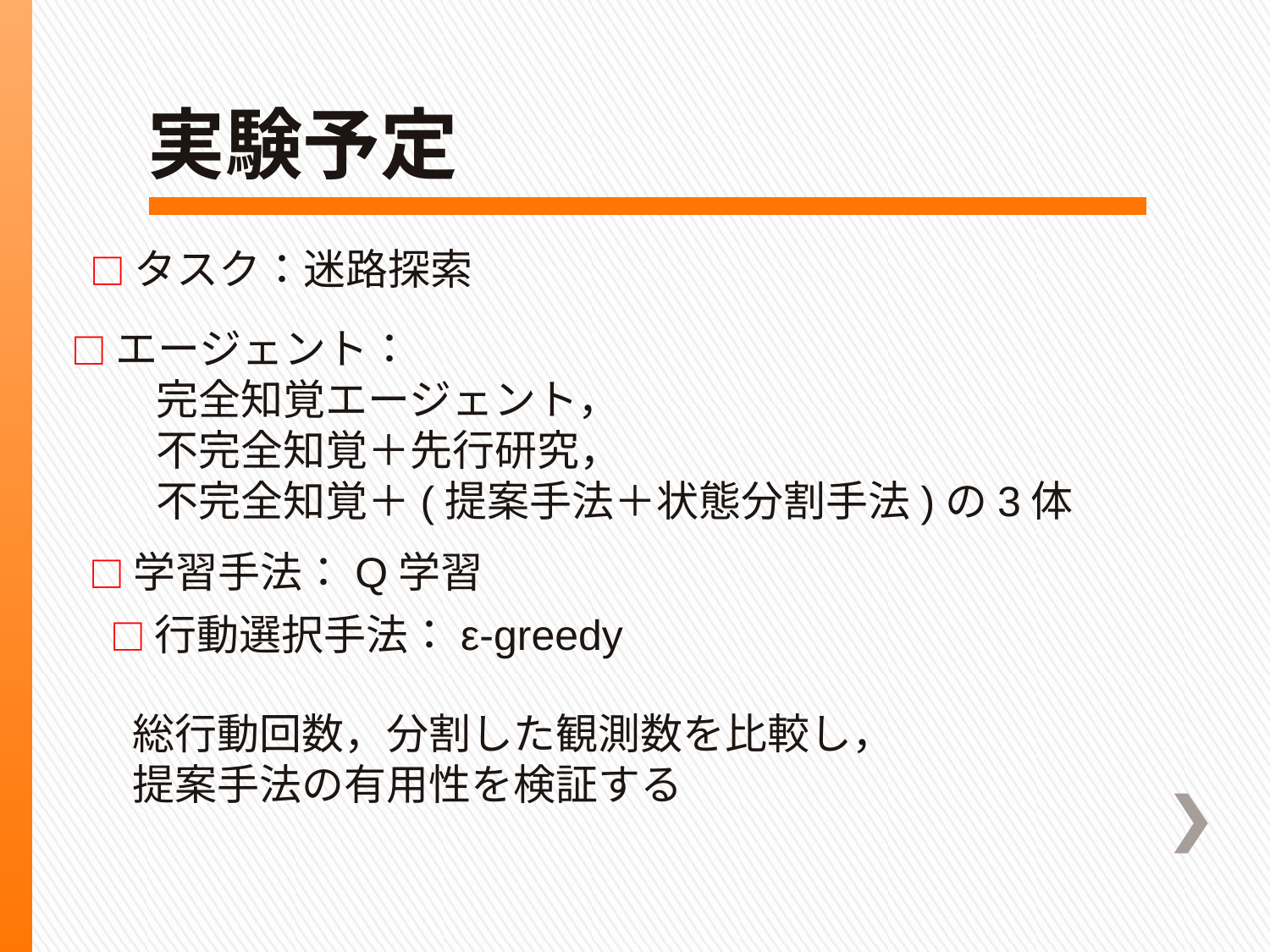

# 実験予定
□タスク：迷路探索
□エージェント：
　　完全知覚エージェント，
　　不完全知覚＋先行研究，
　　不完全知覚＋(提案手法＋状態分割手法)の3体
□学習手法：Q学習
□行動選択手法：ε-greedy
総行動回数，分割した観測数を比較し，
提案手法の有用性を検証する